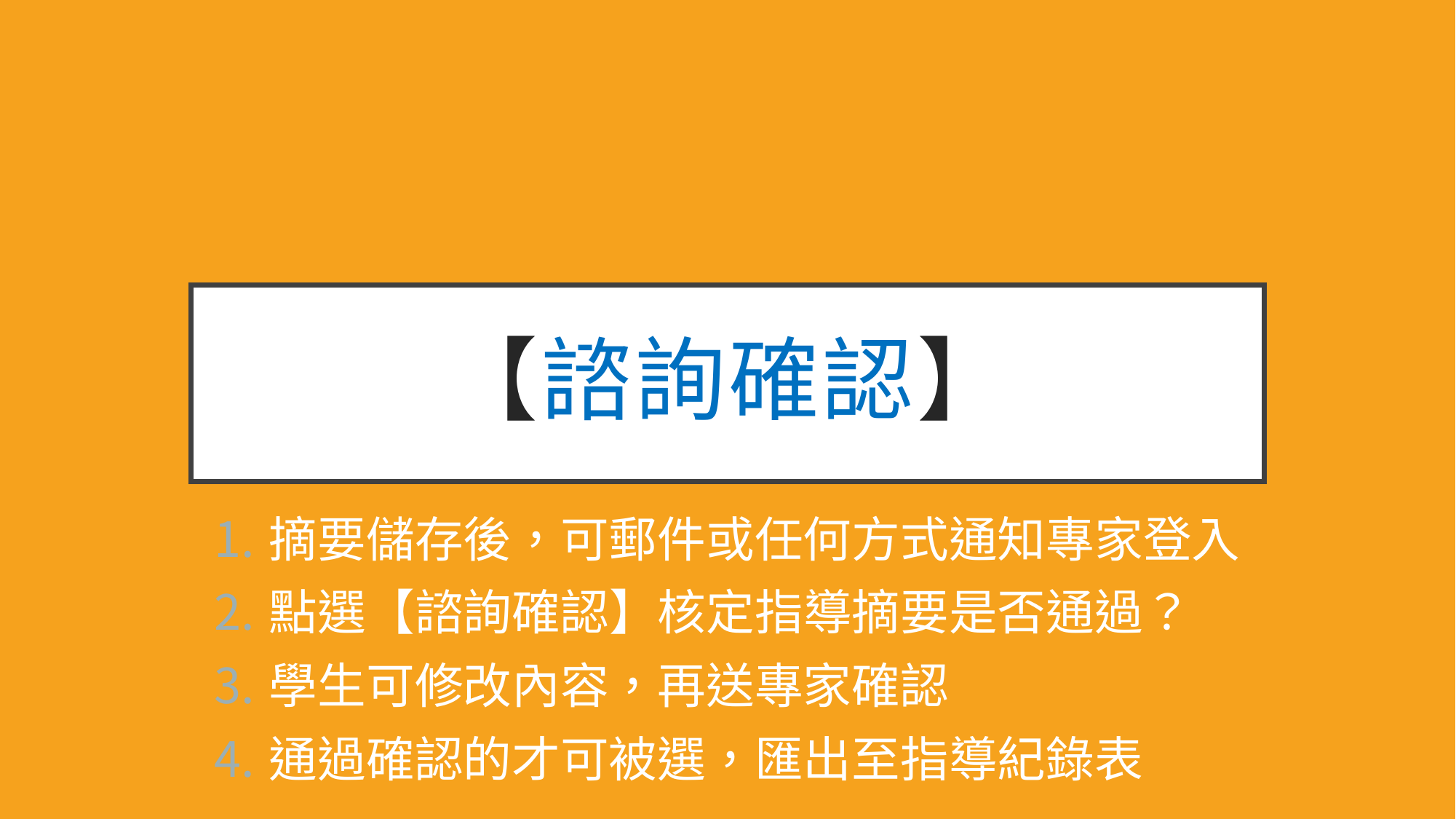

# 【諮詢確認】
摘要儲存後，可郵件或任何方式通知專家登入
點選【諮詢確認】核定指導摘要是否通過？
學生可修改內容，再送專家確認
通過確認的才可被選，匯出至指導紀錄表